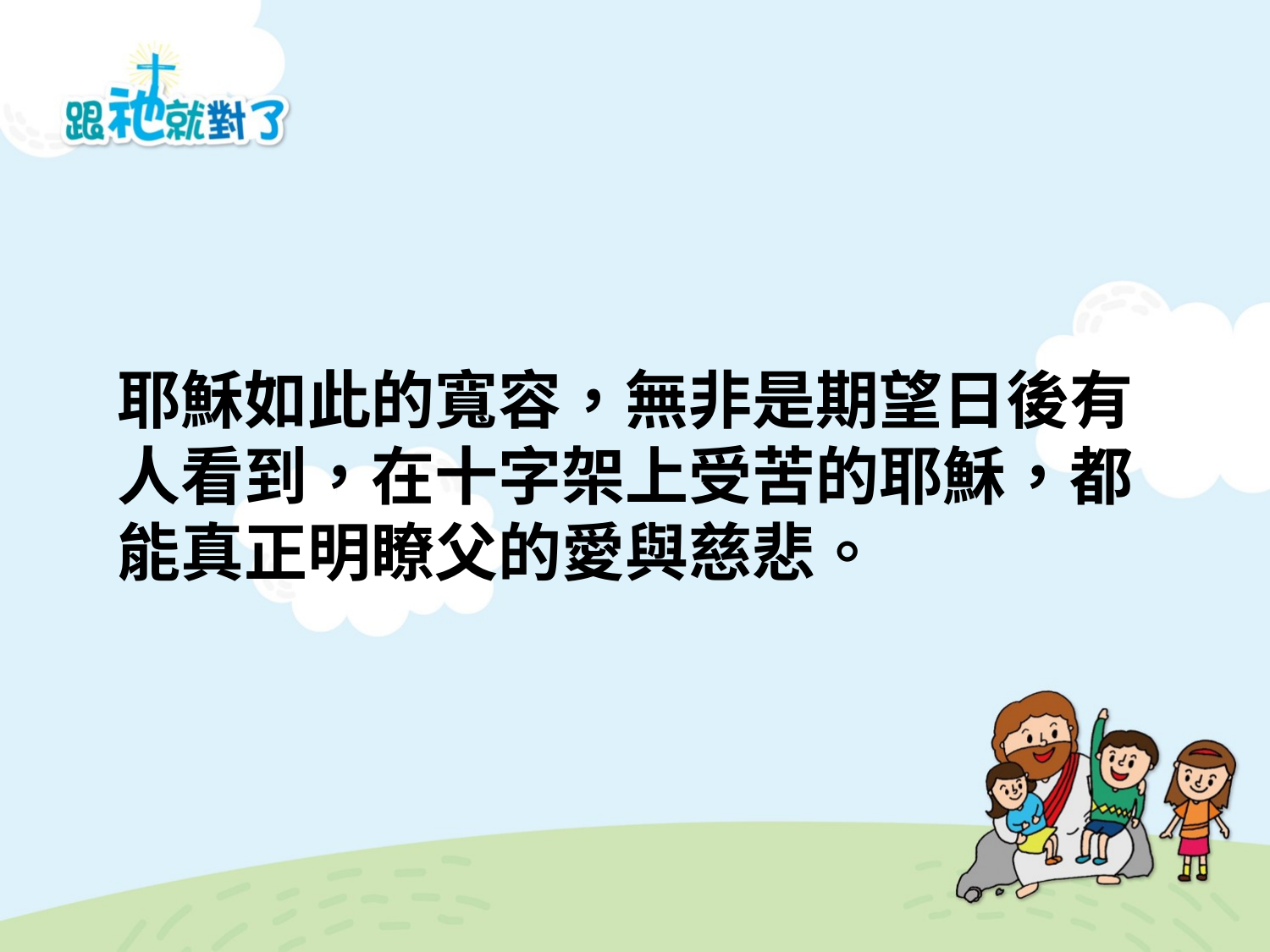

耶穌如此的寬容，無非是期望日後有人看到，在十字架上受苦的耶穌，都能真正明瞭父的愛與慈悲。